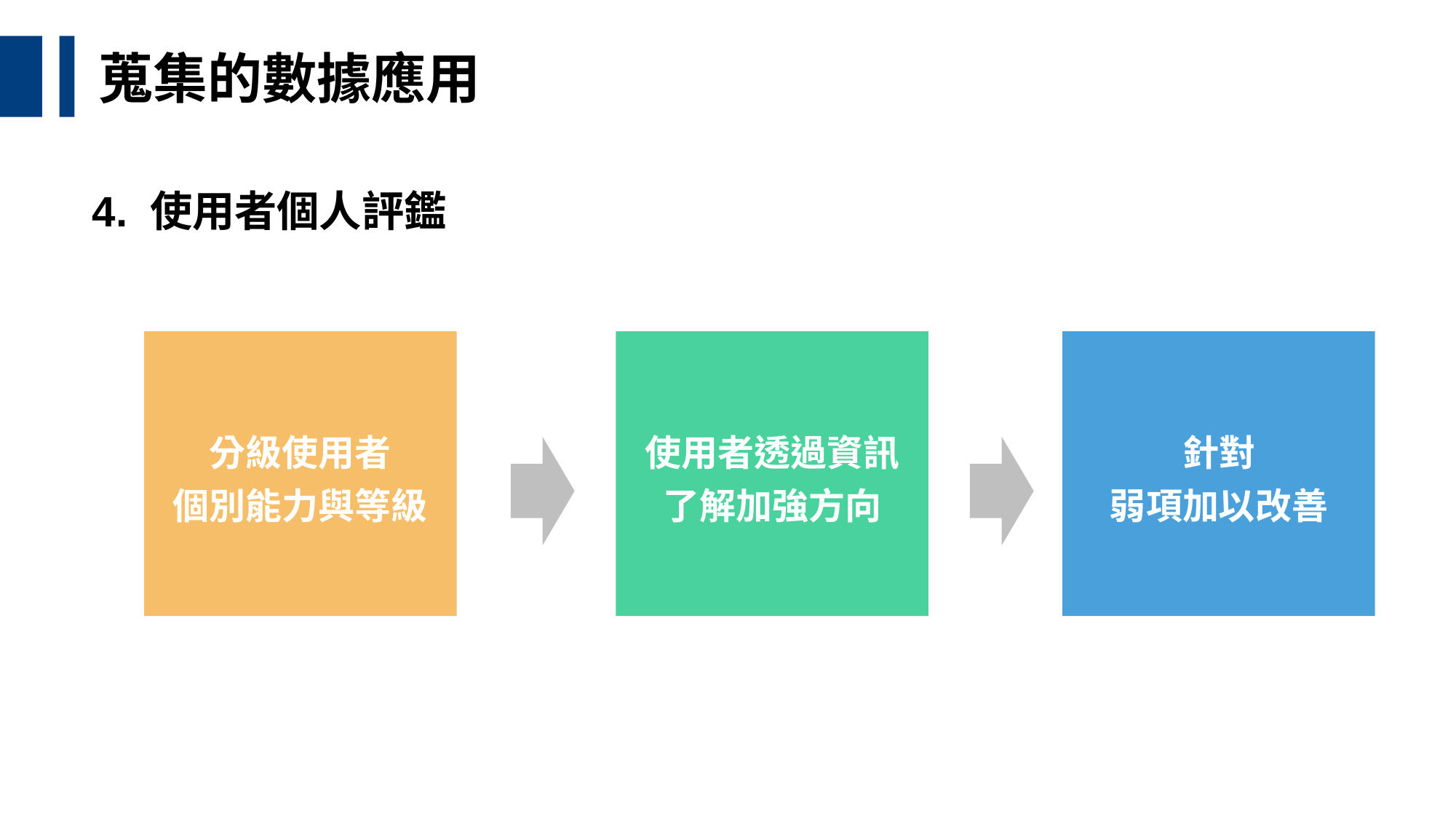

蒐集的數據應用
4. 使用者個人評鑑
分級使用者
個別能力與等級
使用者透過資訊
了解加強方向
針對
弱項加以改善